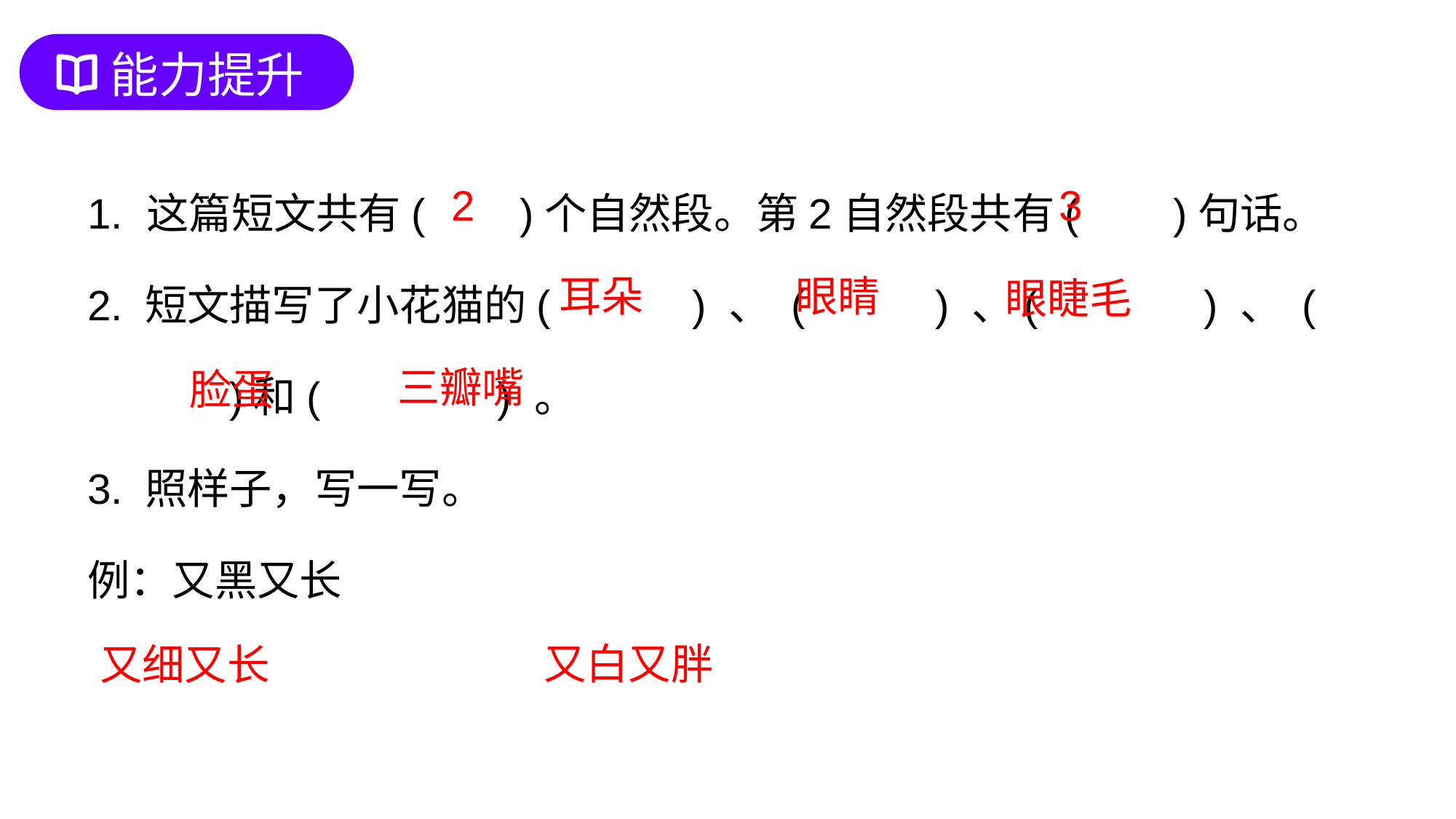

能力提升

这篇短文共有(        )个自然段。第2自然段共有(        )句话。
2. 短文描写了小花猫的(            ) 、 (           ) 、(              ) 、 (            )和(               ) 。
3. 照样子，写一写。
例：又黑又长
2
3
耳朵
眼睛
眼睫毛
三瓣嘴
脸蛋
又白又胖
又细又长